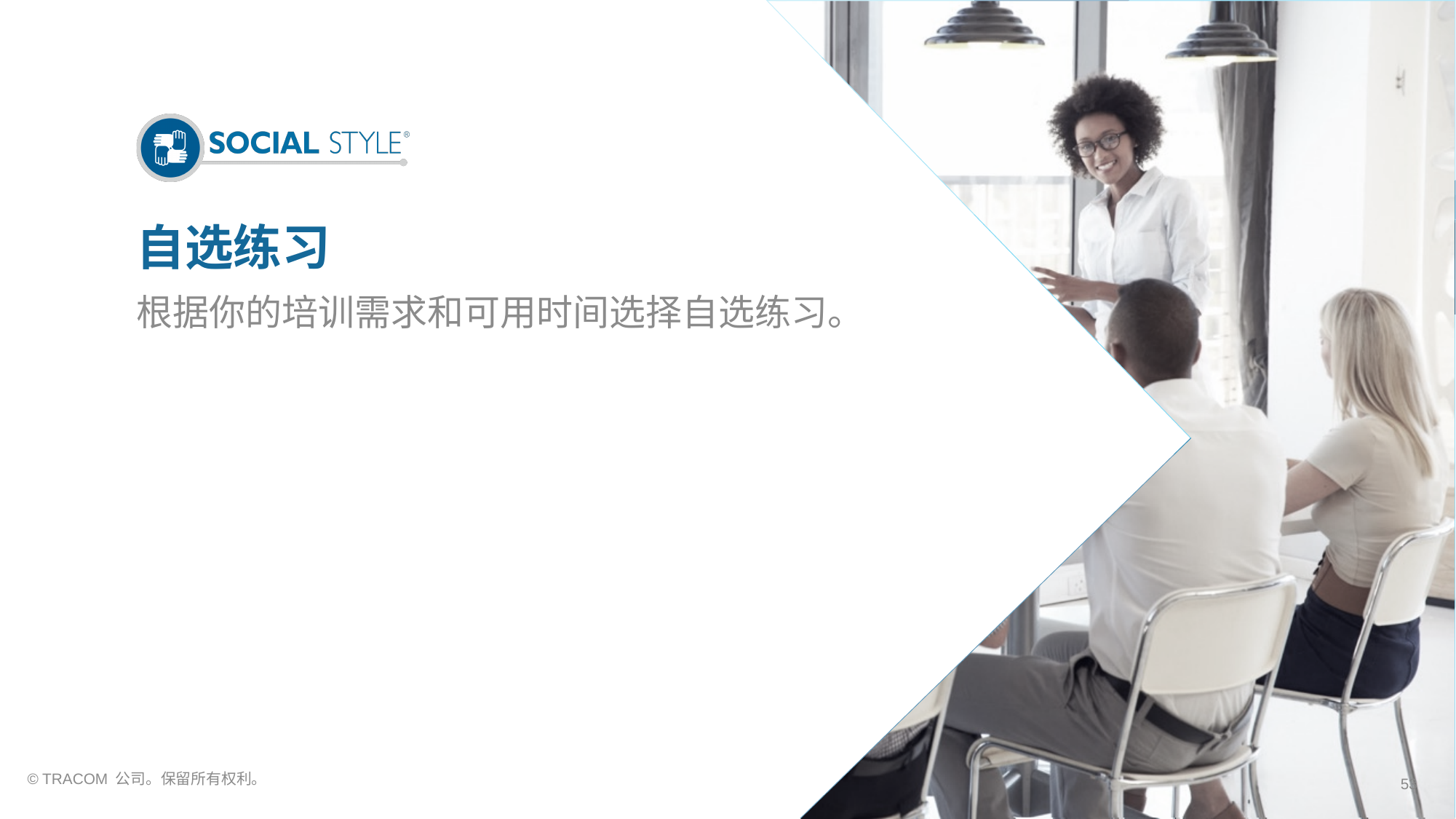

# 自选练习
根据你的培训需求和可用时间选择自选练习。

© TRACOM 公司。保留所有权利。
53